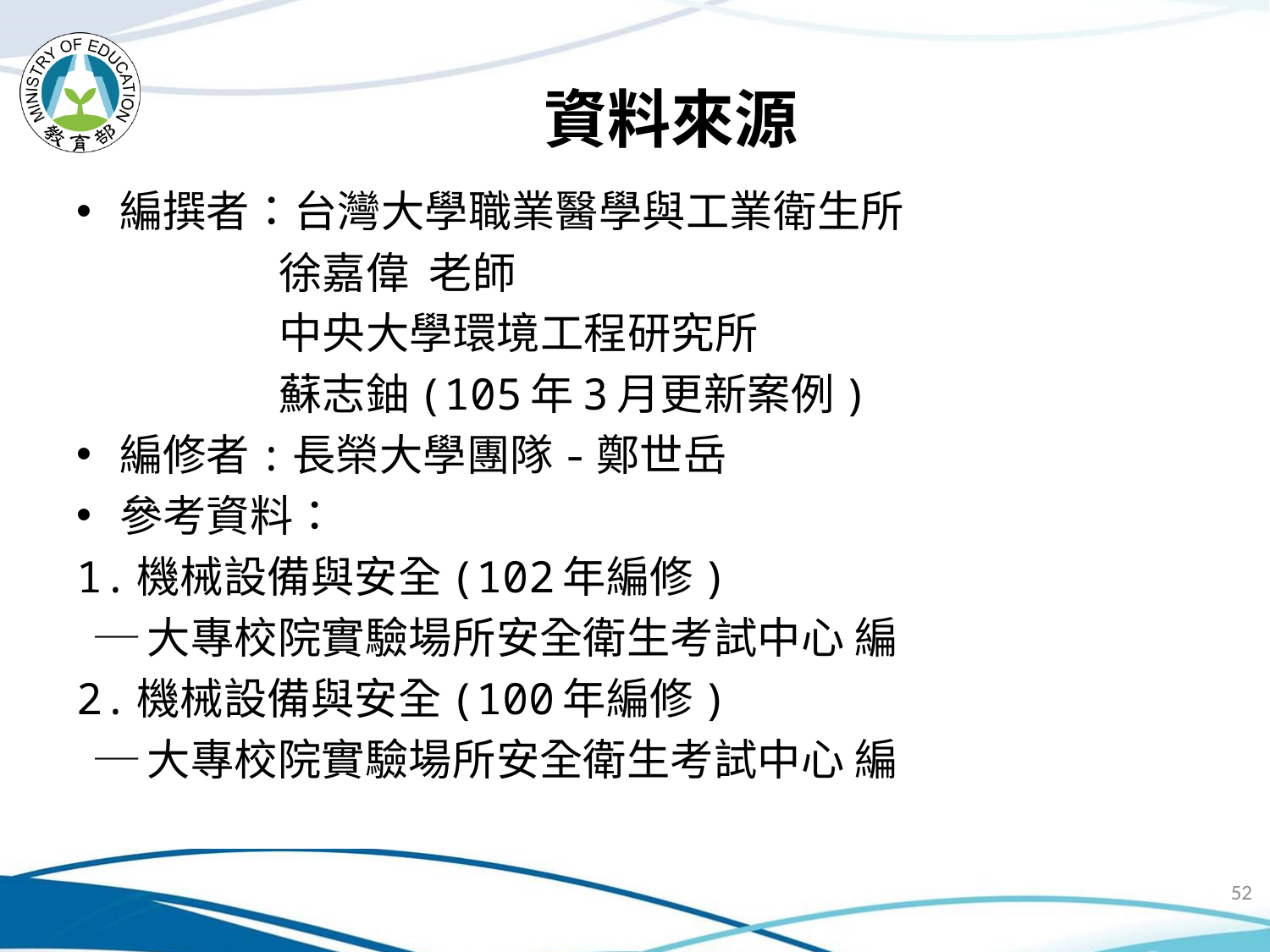

# 資料來源
編撰者：台灣大學職業醫學與工業衛生所
                    徐嘉偉  老師
                    中央大學環境工程研究所
                    蘇志鈾(105年3月更新案例)
編修者:長榮大學團隊-鄭世岳
參考資料：
1.機械設備與安全(102年編修)
  ─大專校院實驗場所安全衛生考試中心 編
2.機械設備與安全(100年編修)
  ─大專校院實驗場所安全衛生考試中心 編

52